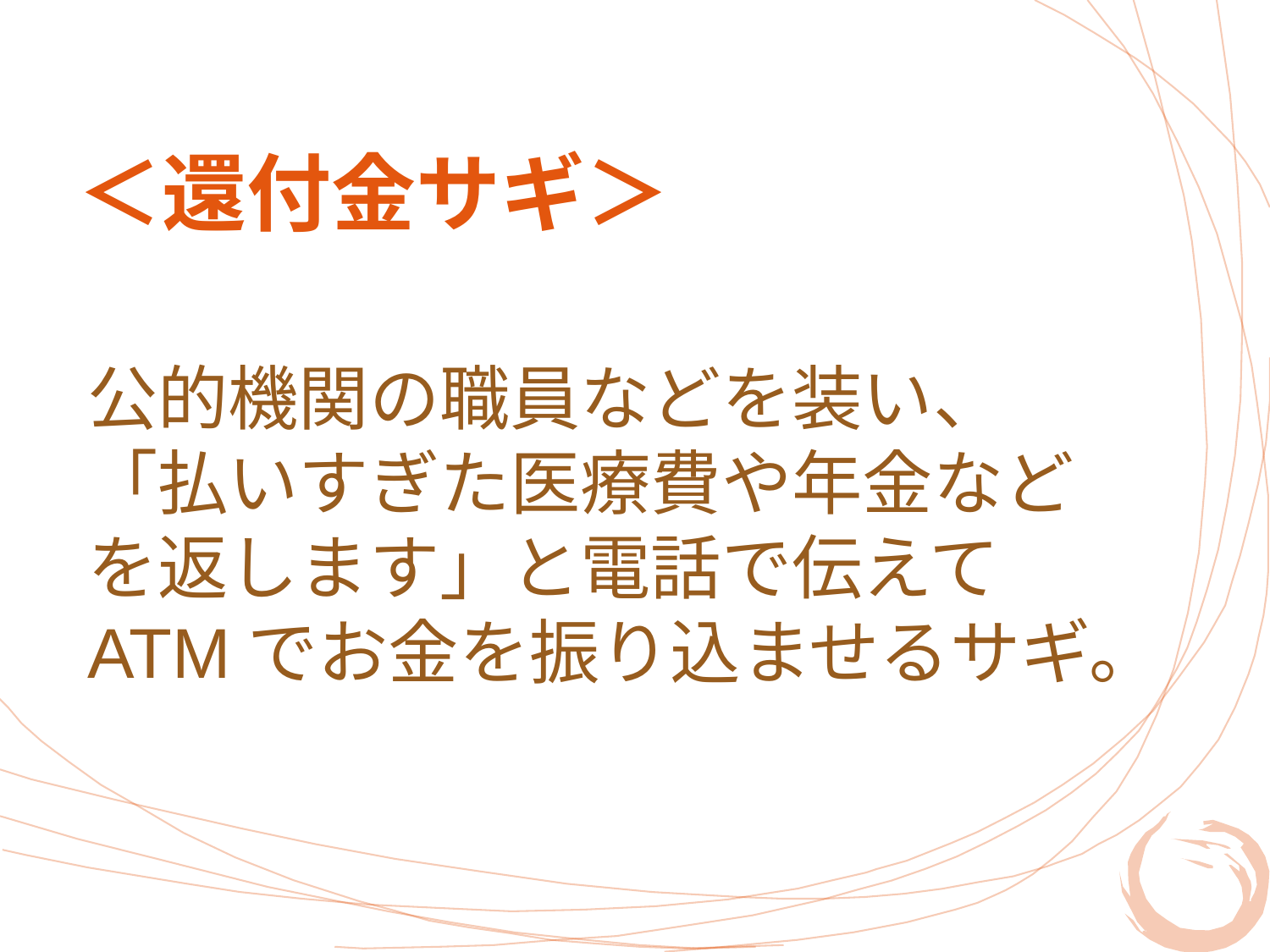

# ＜還付金サギ＞

公的機関の職員などを装い、「払いすぎた医療費や年金などを返します」と電話で伝えてATMでお金を振り込ませるサギ。